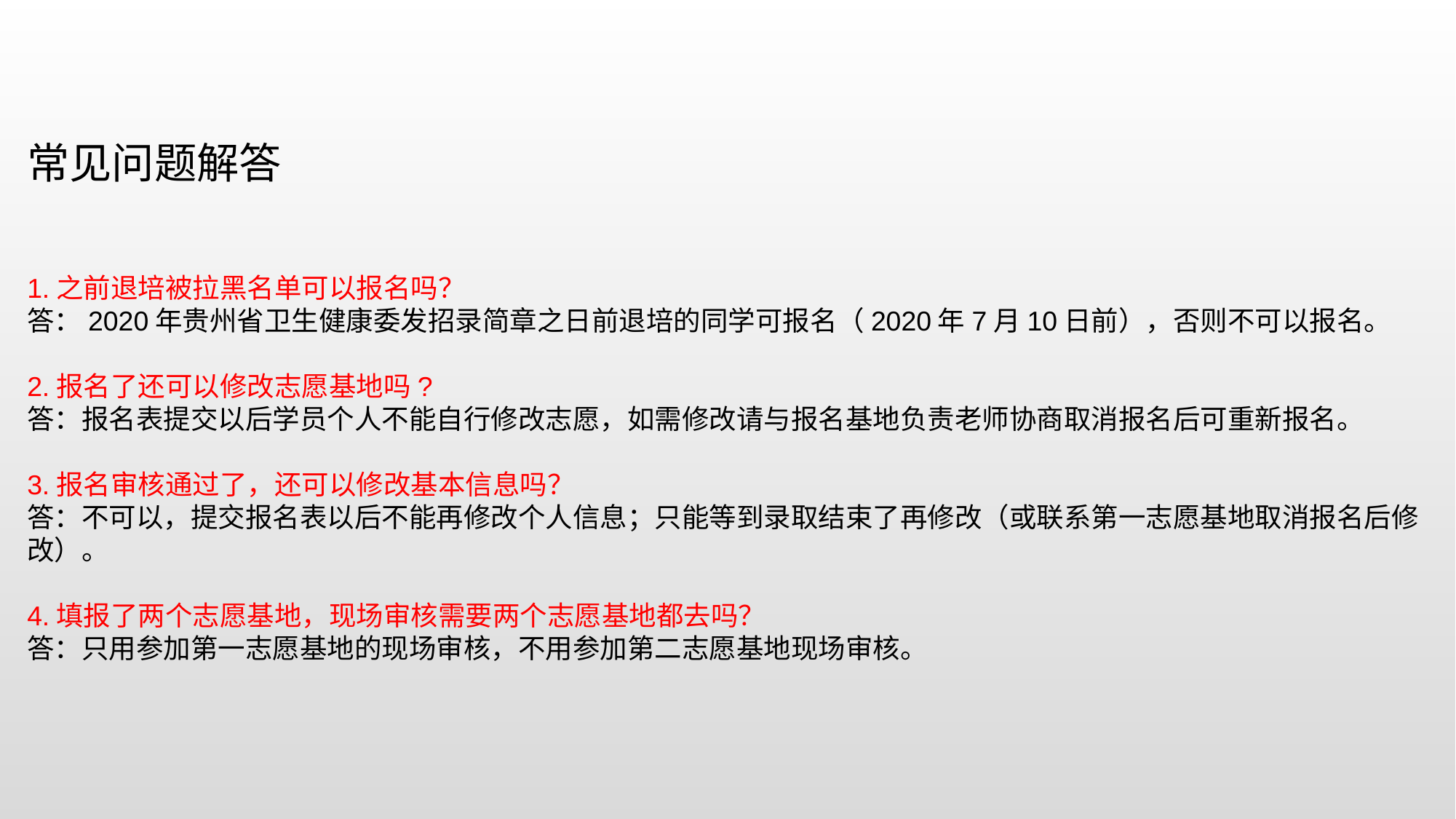

常见问题解答

1.之前退培被拉黑名单可以报名吗？
答：2020年贵州省卫生健康委发招录简章之日前退培的同学可报名（2020年7月10日前），否则不可以报名。

2.报名了还可以修改志愿基地吗?
答：报名表提交以后学员个人不能自行修改志愿，如需修改请与报名基地负责老师协商取消报名后可重新报名。

3.报名审核通过了，还可以修改基本信息吗？
答：不可以，提交报名表以后不能再修改个人信息；只能等到录取结束了再修改（或联系第一志愿基地取消报名后修改）。

4.填报了两个志愿基地，现场审核需要两个志愿基地都去吗？
答：只用参加第一志愿基地的现场审核，不用参加第二志愿基地现场审核。